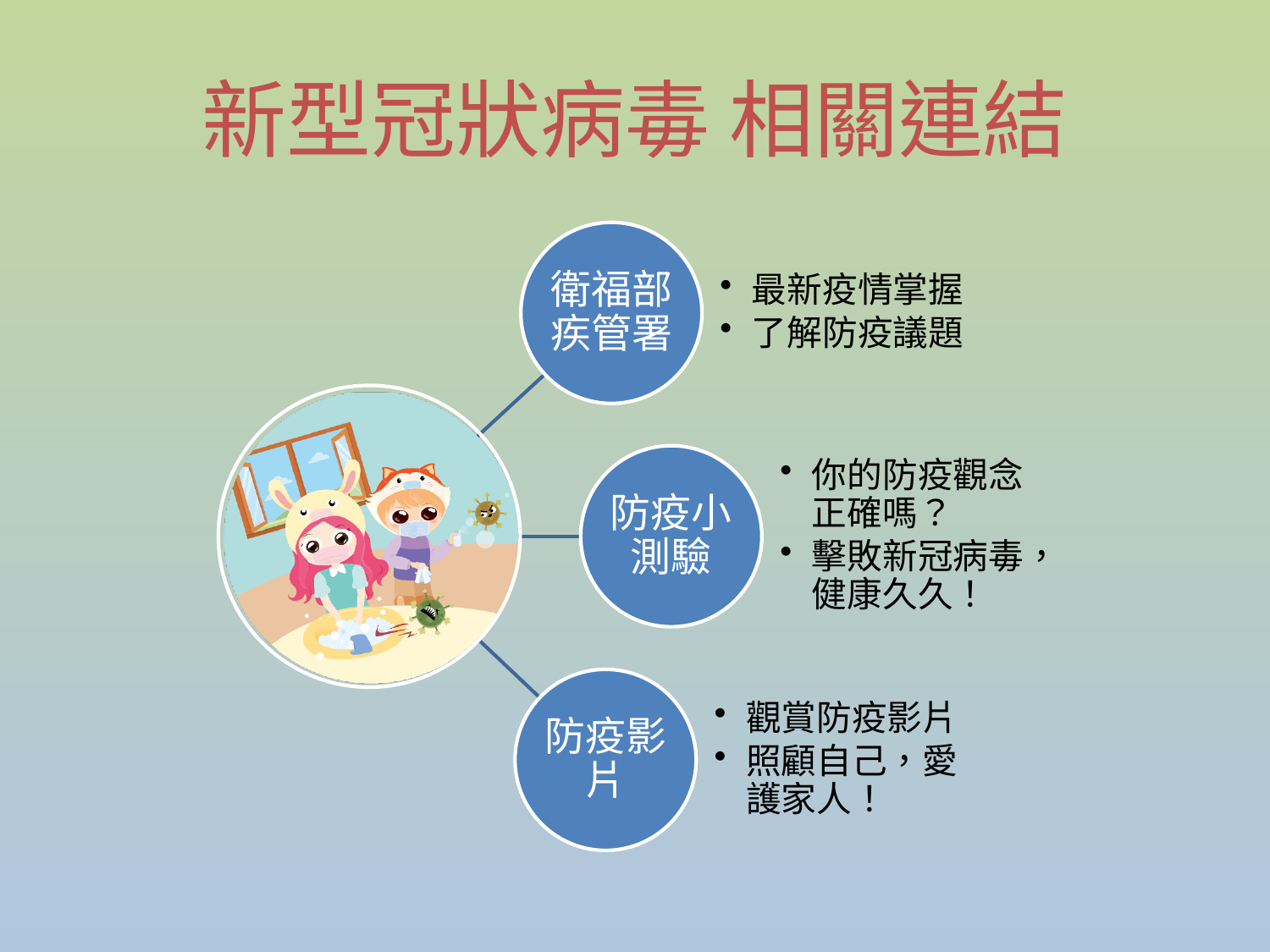

# 新型冠狀病毒 相關連結
衛福部疾管署
最新疫情掌握
了解防疫議題
防疫小測驗
你的防疫觀念正確嗎？
擊敗新冠病毒，健康久久！
防疫影片
觀賞防疫影片
照顧自己，愛護家人！